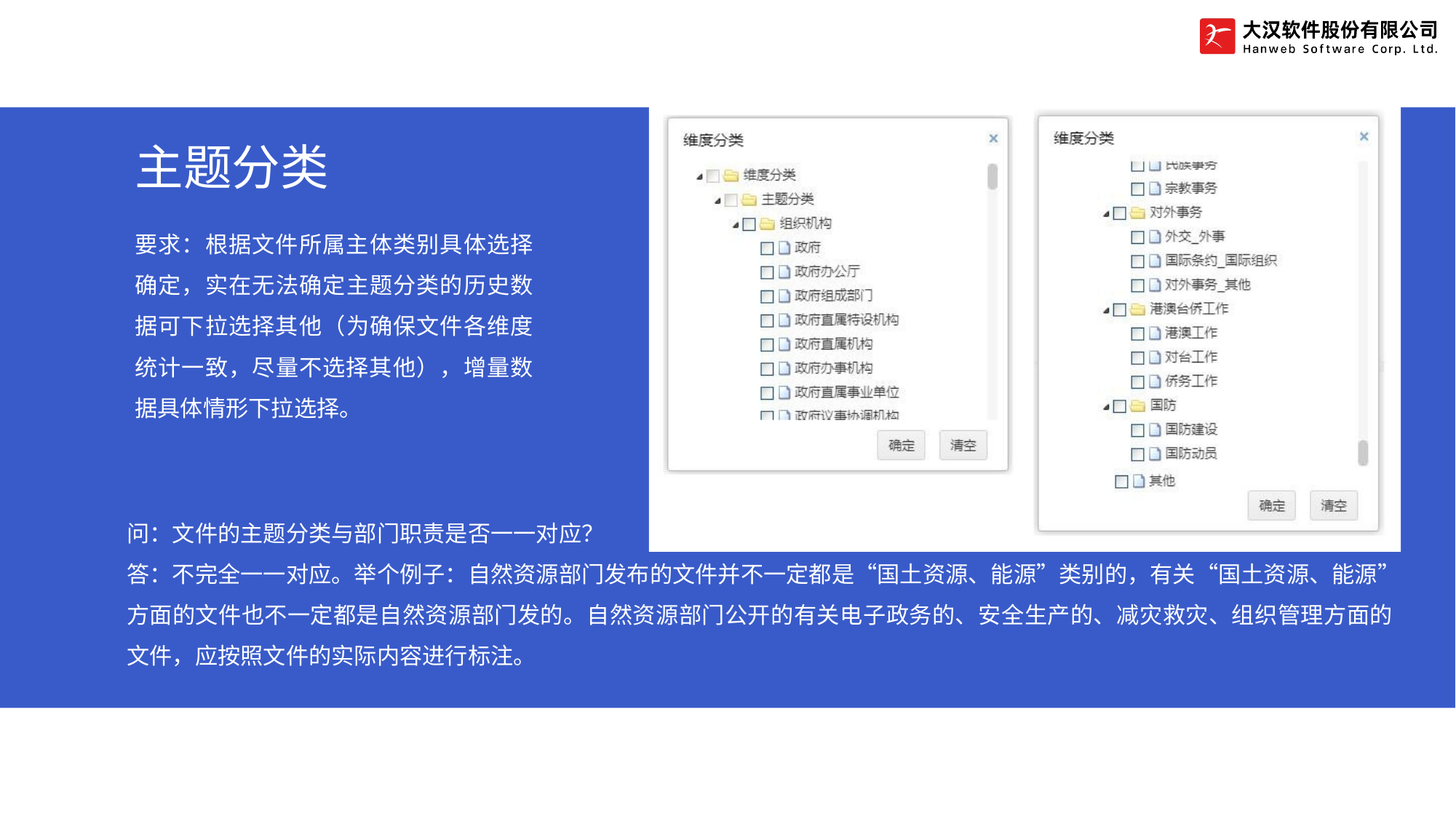

# 主题分类
要求：根据文件所属主体类别具体选择 确定，实在无法确定主题分类的历史数 据可下拉选择其他（为确保文件各维度 统计一致，尽量不选择其他），增量数 据具体情形下拉选择。
问：文件的主题分类与部门职责是否一一对应？
答：不完全一一对应。举个例子：自然资源部门发布的文件并不一定都是“国土资源、能源”类别的，有关“国土资源、能源” 方面的文件也不一定都是自然资源部门发的。自然资源部门公开的有关电子政务的、安全生产的、减灾救灾、组织管理方面的 文件，应按照文件的实际内容进行标注。